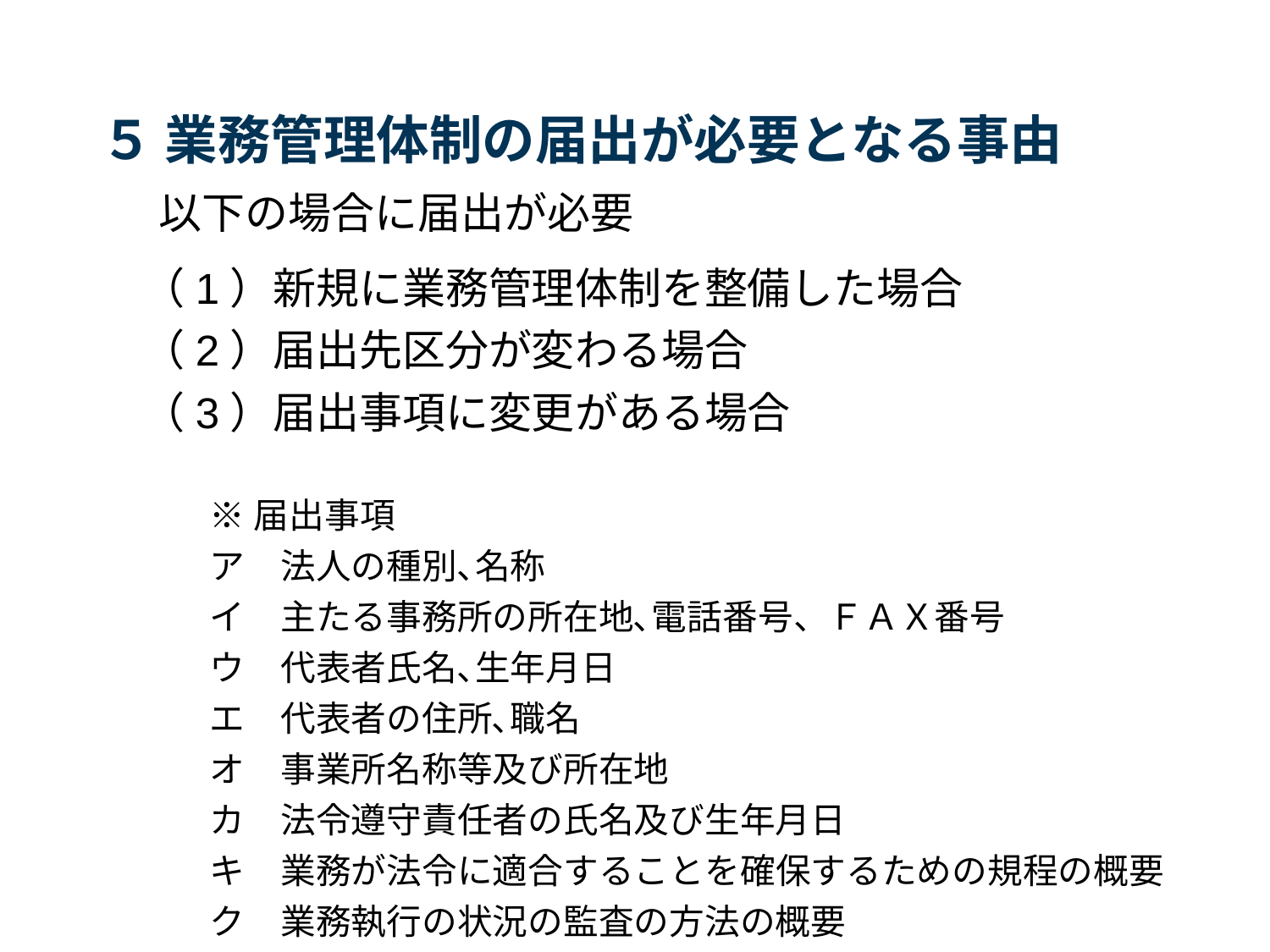

# ５ 業務管理体制の届出が必要となる事由
以下の場合に届出が必要
（1）新規に業務管理体制を整備した場合
（2）届出先区分が変わる場合
（3）届出事項に変更がある場合
※届出事項
ア　法人の種別､名称
イ　主たる事務所の所在地､電話番号、ＦＡＸ番号
ウ　代表者氏名､生年月日
エ　代表者の住所､職名
オ　事業所名称等及び所在地
カ　法令遵守責任者の氏名及び生年月日
キ　業務が法令に適合することを確保するための規程の概要
ク　業務執行の状況の監査の方法の概要